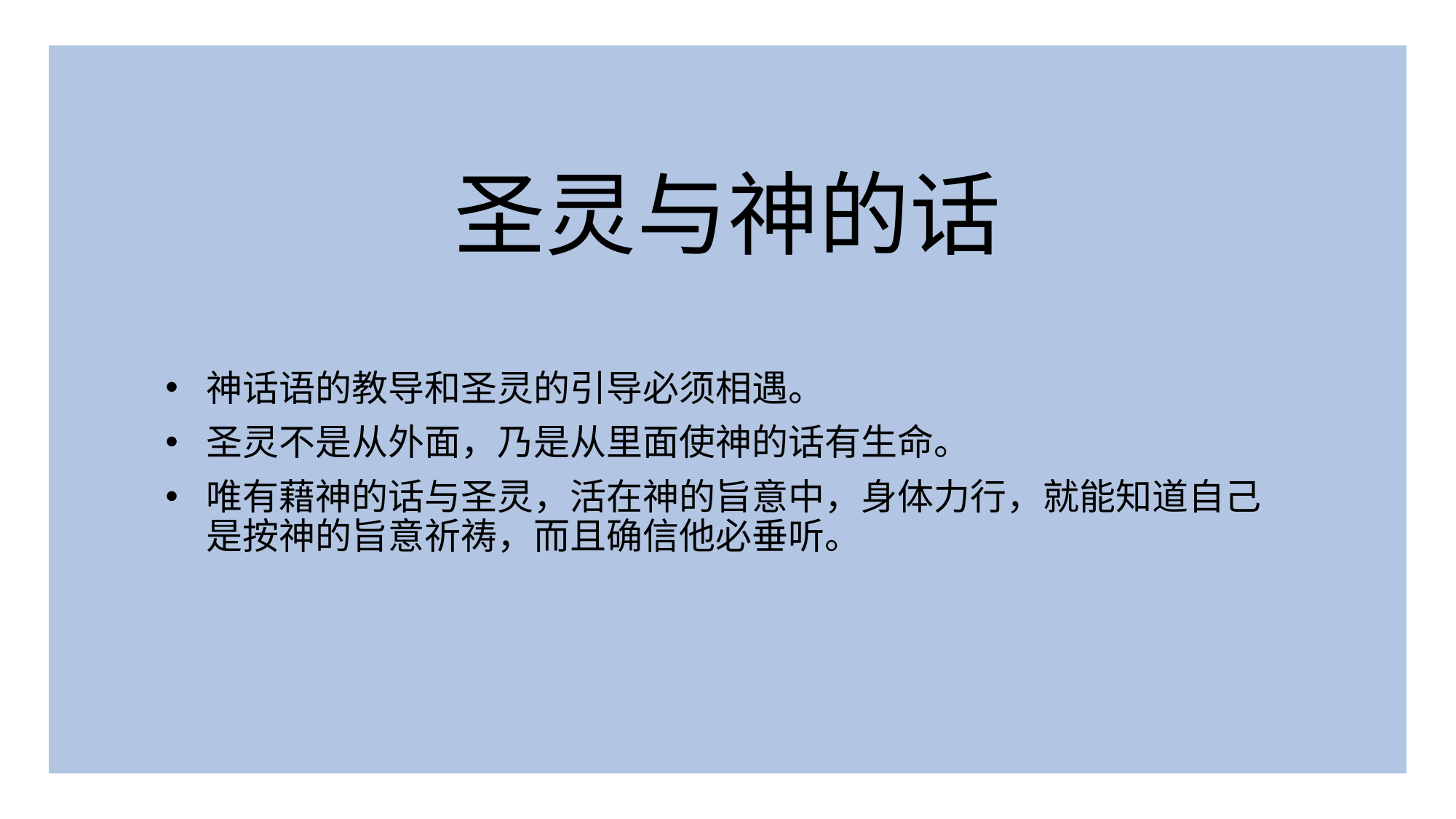

圣灵与神的话

神话语的教导和圣灵的引导必须相遇。
圣灵不是从外面，乃是从里面使神的话有生命。
唯有藉神的话与圣灵，活在神的旨意中，身体力行，就能知道自己是按神的旨意祈祷，而且确信他必垂听。